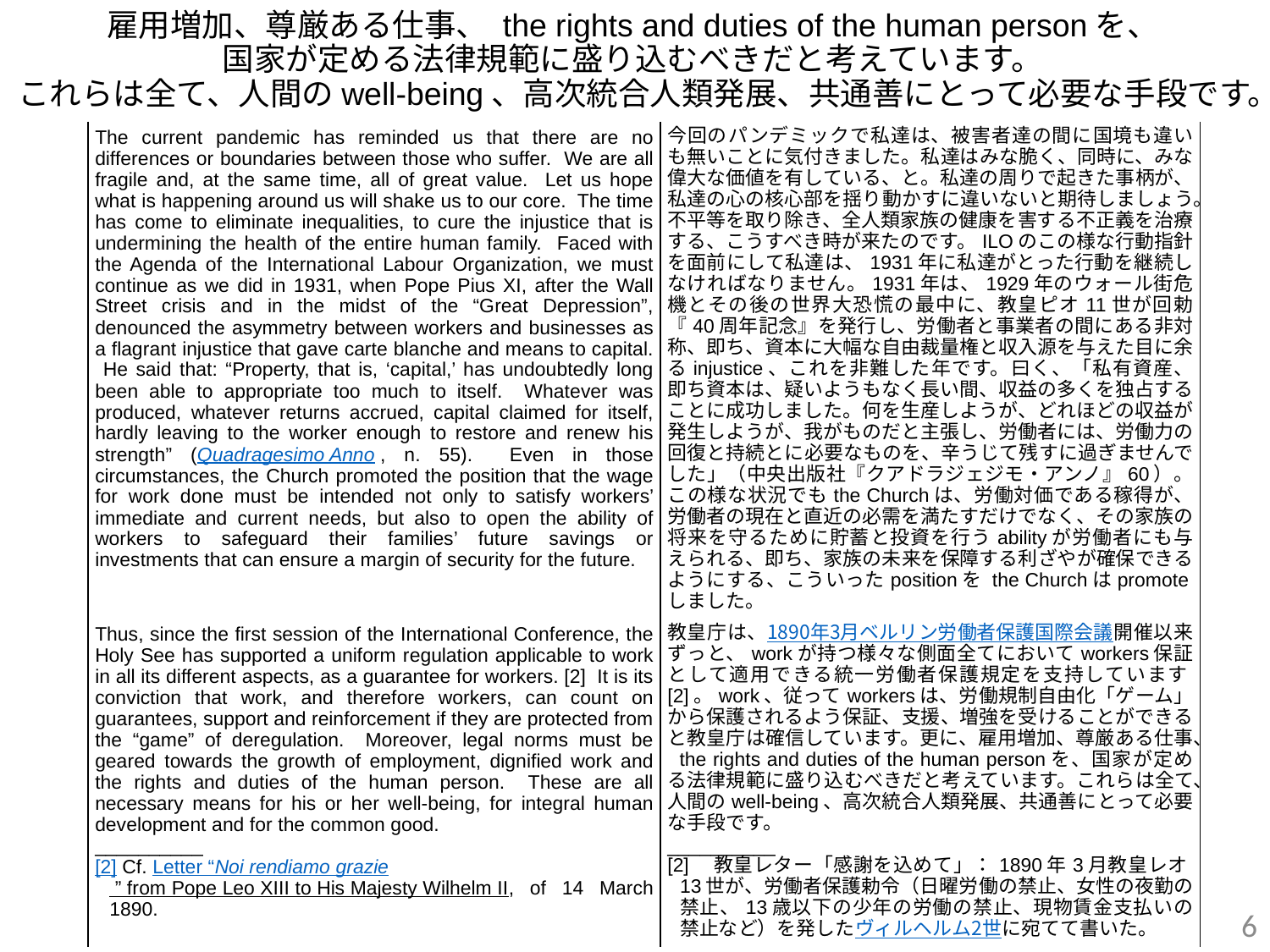

# 雇用増加、尊厳ある仕事、 the rights and duties of the human personを、 国家が定める法律規範に盛り込むべきだと考えています。 これらは全て、人間のwell-being、高次統合人類発展、共通善にとって必要な手段です。
| The current pandemic has reminded us that there are no differences or boundaries between those who suffer. We are all fragile and, at the same time, all of great value. Let us hope what is happening around us will shake us to our core. The time has come to eliminate inequalities, to cure the injustice that is undermining the health of the entire human family. Faced with the Agenda of the International Labour Organization, we must continue as we did in 1931, when Pope Pius XI, after the Wall Street crisis and in the midst of the “Great Depression”, denounced the asymmetry between workers and businesses as a flagrant injustice that gave carte blanche and means to capital. He said that: “Property, that is, ‘capital,’ has undoubtedly long been able to appropriate too much to itself. Whatever was produced, whatever returns accrued, capital claimed for itself, hardly leaving to the worker enough to restore and renew his strength” (Quadragesimo Anno , n. 55). Even in those circumstances, the Church promoted the position that the wage for work done must be intended not only to satisfy workers’ immediate and current needs, but also to open the ability of workers to safeguard their families’ future savings or investments that can ensure a margin of security for the future. | 今回のパンデミックで私達は、被害者達の間に国境も違いも無いことに気付きました。私達はみな脆く、同時に、みな偉大な価値を有している、と。私達の周りで起きた事柄が、私達の心の核心部を揺り動かすに違いないと期待しましょう。不平等を取り除き、全人類家族の健康を害する不正義を治療する、こうすべき時が来たのです。ILOのこの様な行動指針を面前にして私達は、1931年に私達がとった行動を継続しなければなりません。1931年は、1929年のウォール街危機とその後の世界大恐慌の最中に、教皇ピオ11世が回勅『40周年記念』を発行し、労働者と事業者の間にある非対称、即ち、資本に大幅な自由裁量権と収入源を与えた目に余るinjustice、これを非難した年です。曰く、「私有資産、即ち資本は、疑いようもなく長い間、収益の多くを独占することに成功しました。何を生産しようが、どれほどの収益が発生しようが、我がものだと主張し、労働者には、労働力の回復と持続とに必要なものを、辛うじて残すに過ぎませんでした」（中央出版社『クアドラジェジモ・アンノ』60）。この様な状況でもthe Churchは、労働対価である稼得が、労働者の現在と直近の必需を満たすだけでなく、その家族の将来を守るために貯蓄と投資を行うabilityが労働者にも与えられる、即ち、家族の未来を保障する利ざやが確保できるようにする、こういったpositionを the Churchはpromoteしました。 |
| --- | --- |
| Thus, since the first session of the International Conference, the Holy See has supported a uniform regulation applicable to work in all its different aspects, as a guarantee for workers. [2]  It is its conviction that work, and therefore workers, can count on guarantees, support and reinforcement if they are protected from the “game” of deregulation. Moreover, legal norms must be geared towards the growth of employment, dignified work and the rights and duties of the human person. These are all necessary means for his or her well-being, for integral human development and for the common good. \_\_\_\_\_\_\_\_\_\_ [2] Cf. Letter “Noi rendiamo grazie ” from Pope Leo XIII to His Majesty Wilhelm II, of 14 March 1890. | 教皇庁は、1890年3月ベルリン労働者保護国際会議開催以来ずっと、workが持つ様々な側面全てにおいてworkers保証として適用できる統一労働者保護規定を支持しています[2]。work、従ってworkersは、労働規制自由化「ゲーム」から保護されるよう保証、支援、増強を受けることができると教皇庁は確信しています。更に、雇用増加、尊厳ある仕事、 the rights and duties of the human personを、国家が定める法律規範に盛り込むべきだと考えています。これらは全て、人間のwell-being、高次統合人類発展、共通善にとって必要な手段です。 \_\_\_\_\_\_\_\_\_\_ [2]　教皇レター「感謝を込めて」：1890年3月教皇レオ13世が、労働者保護勅令（日曜労働の禁止、女性の夜勤の禁止、13歳以下の少年の労働の禁止、現物賃金支払いの禁止など）を発したヴィルヘルム2世に宛てて書いた。 |
6